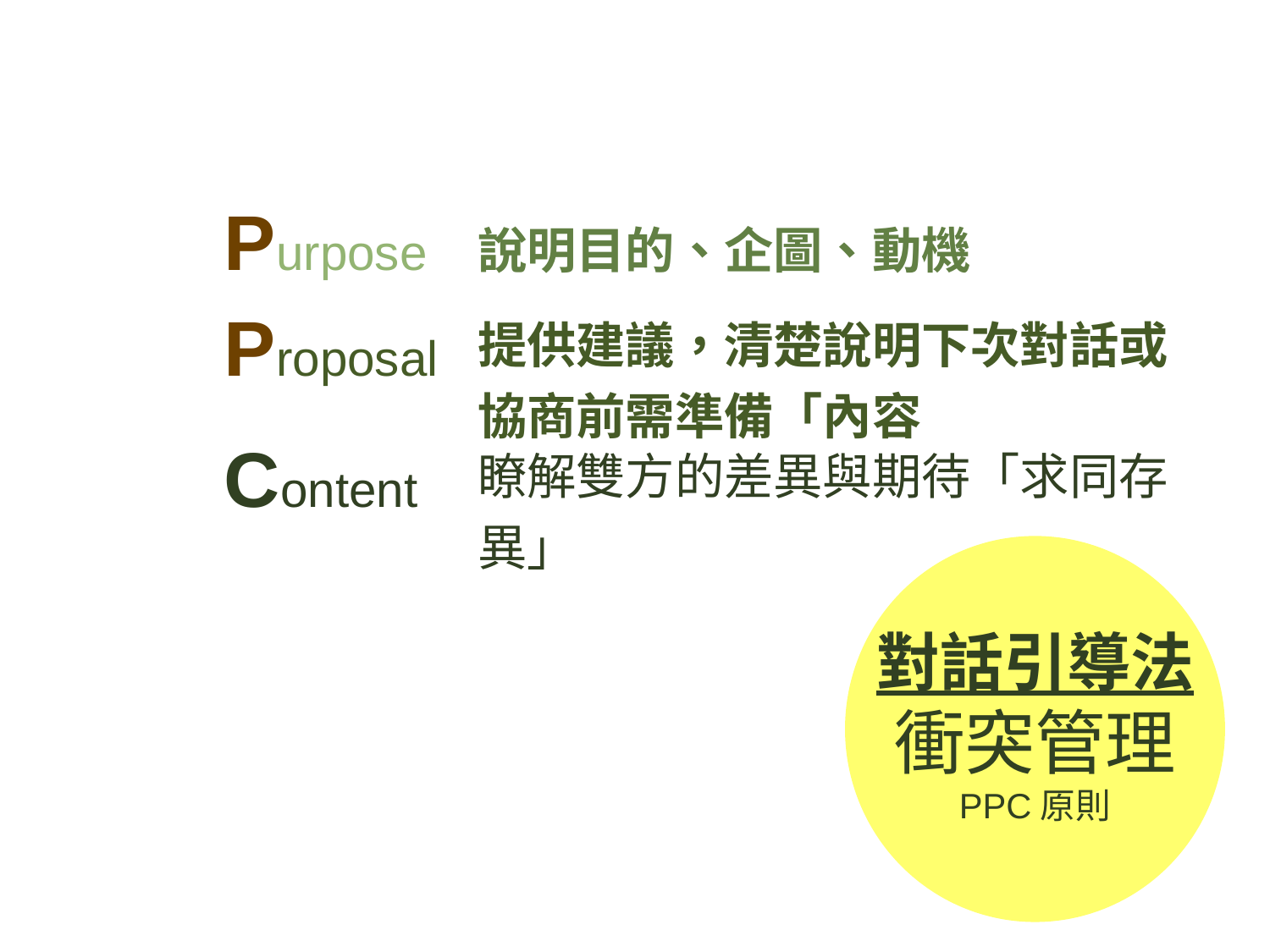

| Purpose | 說明目的、企圖、動機 |
| --- | --- |
| Proposal | 提供建議，清楚說明下次對話或協商前需準備「內容 |
| Content | 瞭解雙方的差異與期待「求同存異」 |

對話引導法
衝突管理
PPC原則